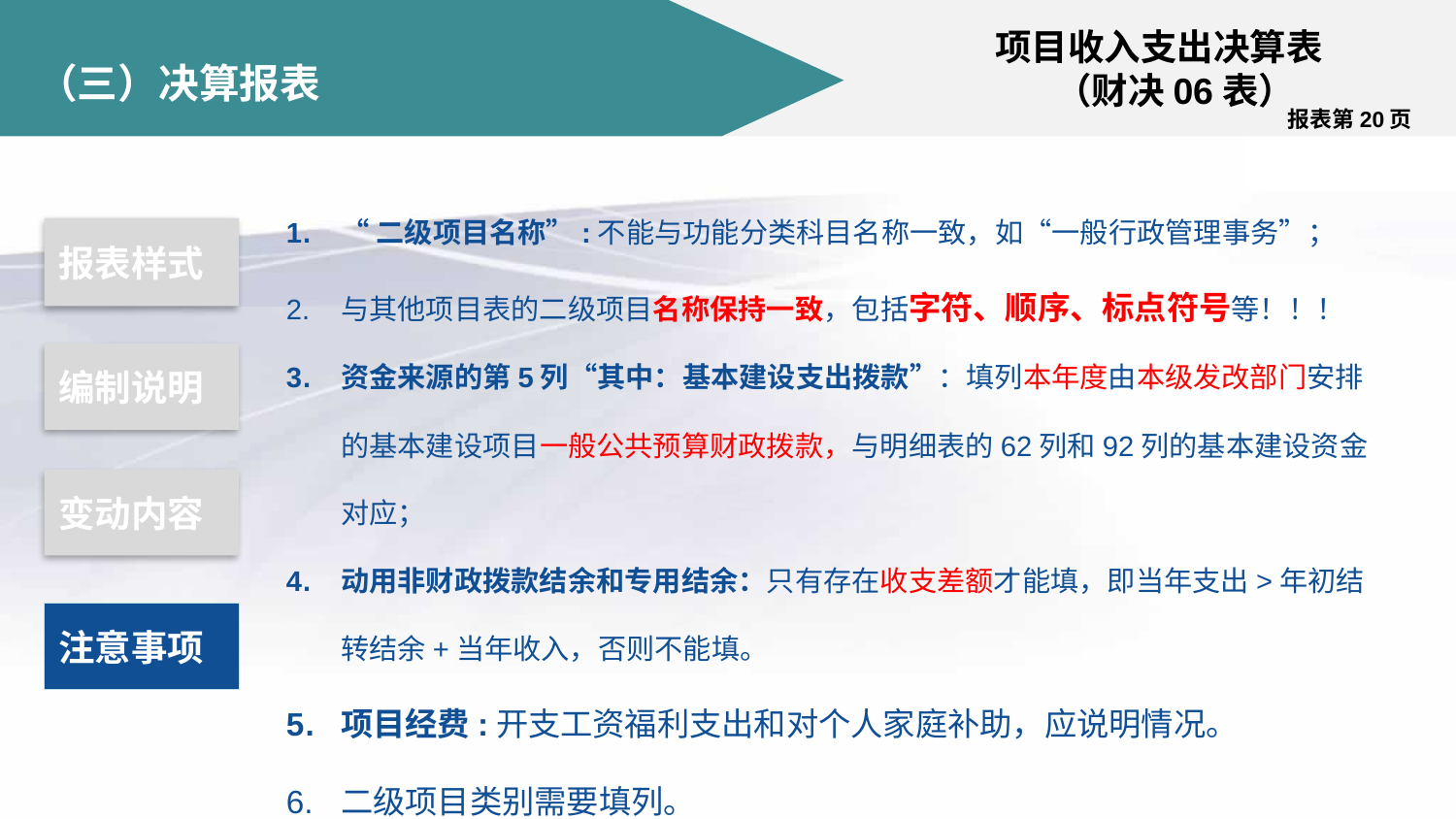

项目收入支出决算表
     （财决06表）
# （三）决算报表
报表第20页
“二级项目名称”:不能与功能分类科目名称一致，如“一般行政管理事务”；
与其他项目表的二级项目名称保持一致，包括字符、顺序、标点符号等！！！
资金来源的第5列“其中：基本建设支出拨款”：填列本年度由本级发改部门安排的基本建设项目一般公共预算财政拨款，与明细表的62列和92列的基本建设资金对应；
动用非财政拨款结余和专用结余：只有存在收支差额才能填，即当年支出>年初结转结余+当年收入，否则不能填。
项目经费:开支工资福利支出和对个人家庭补助，应说明情况。
二级项目类别需要填列。

报表样式
编制说明
变动内容
注意事项
57